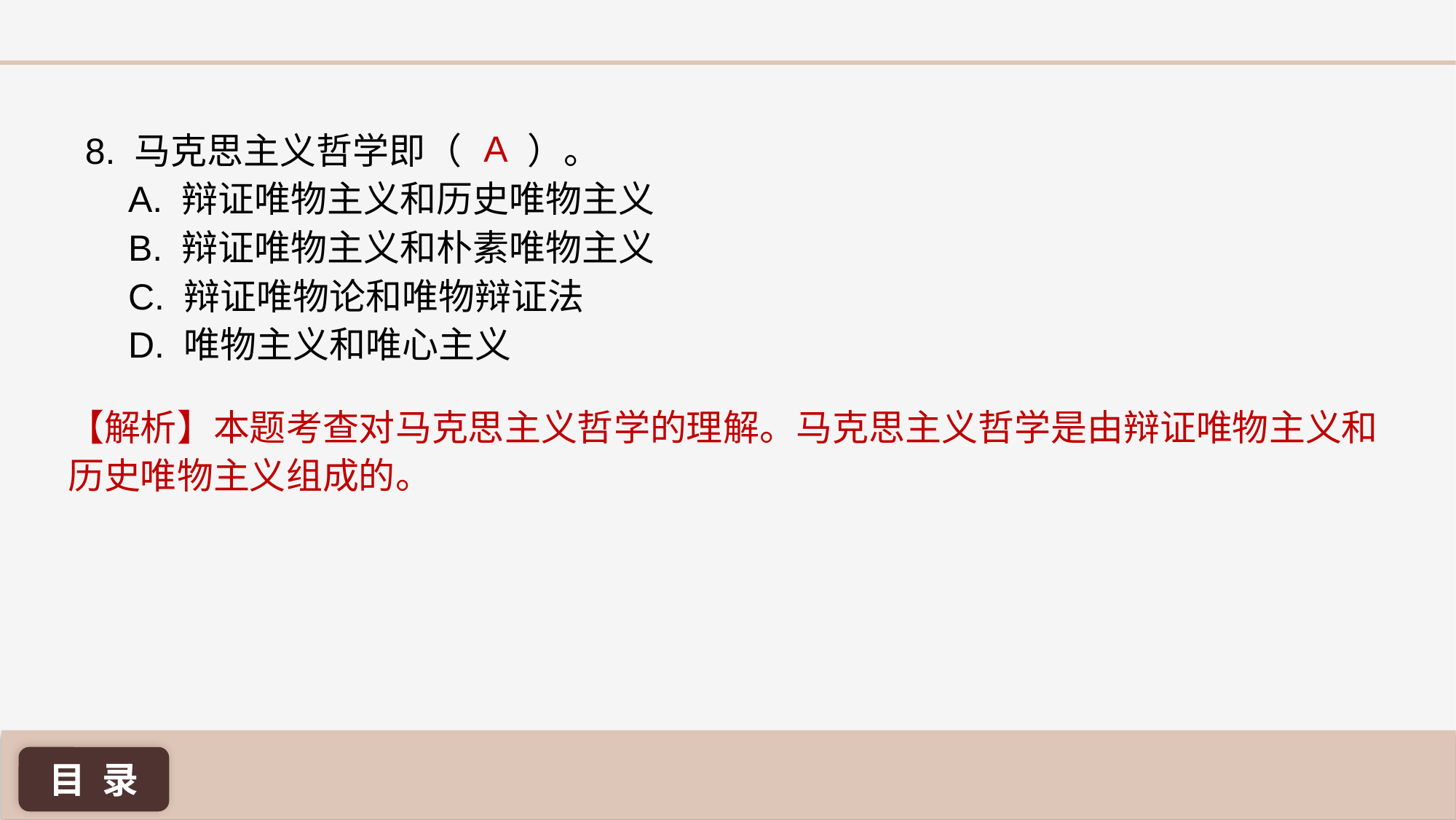

A
8. 马克思主义哲学即（        ）。
A. 辩证唯物主义和历史唯物主义
B. 辩证唯物主义和朴素唯物主义
C. 辩证唯物论和唯物辩证法
D. 唯物主义和唯心主义
【解析】本题考查对马克思主义哲学的理解。马克思主义哲学是由辩证唯物主义和历史唯物主义组成的。